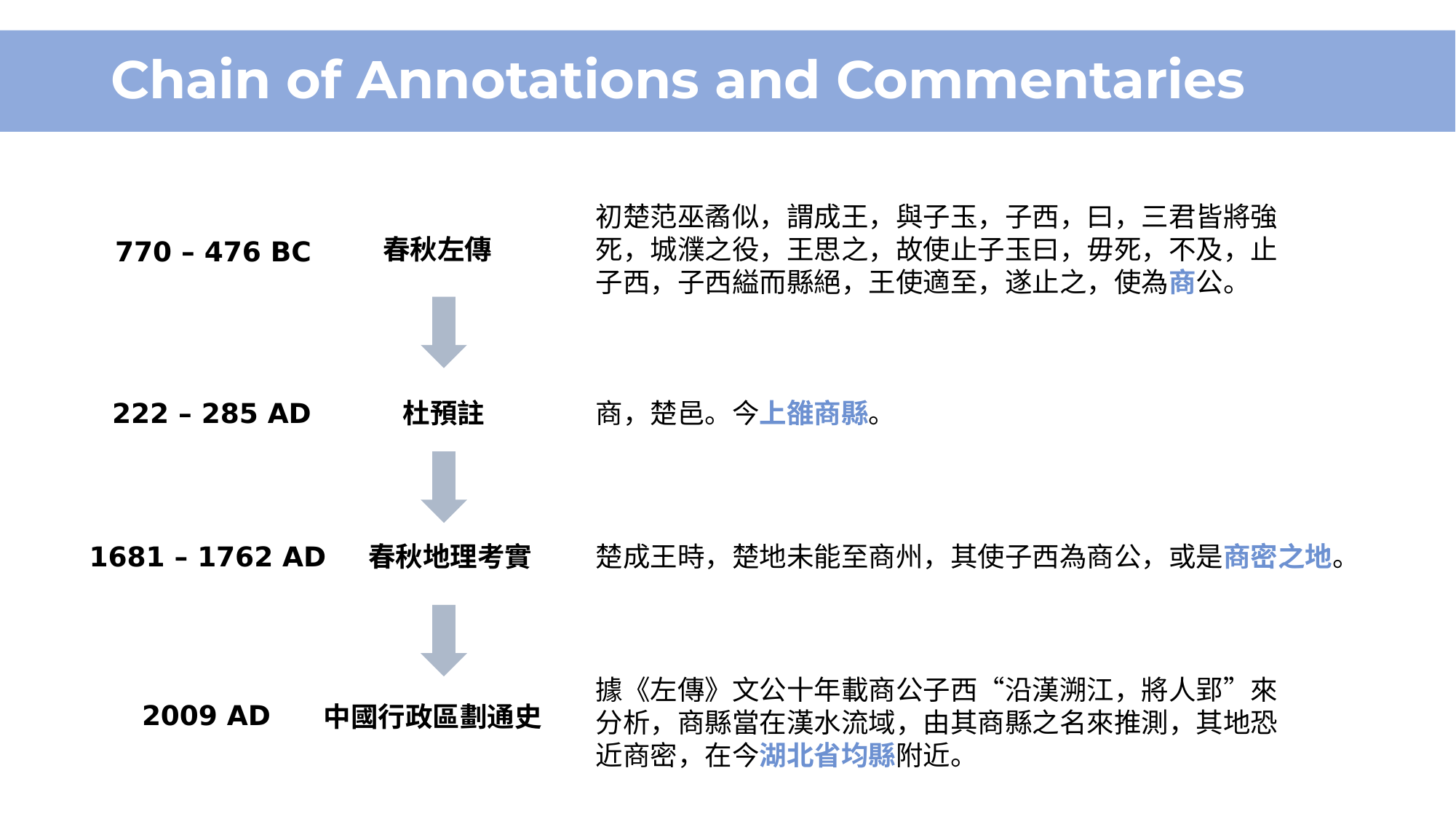

# Chain of Annotations and Commentaries

初楚范巫矞似，謂成王，與子玉，子西，曰，三君皆將強死，城濮之役，王思之，故使止子玉曰，毋死，不及，止子西，子西縊而縣絕，王使適至，遂止之，使為商公。
春秋左傳
770 – 476 BC

222 – 285 AD
杜預註
商，楚邑。今上雒商縣。

1681 – 1762 AD
春秋地理考實
楚成王時，楚地未能至商州，其使子西為商公，或是商密之地。

據《左傳》文公十年載商公子西“沿漢溯江，將人郢”來分析，商縣當在漢水流域，由其商縣之名來推測，其地恐近商密，在今湖北省均縣附近。
2009 AD
中國行政區劃通史